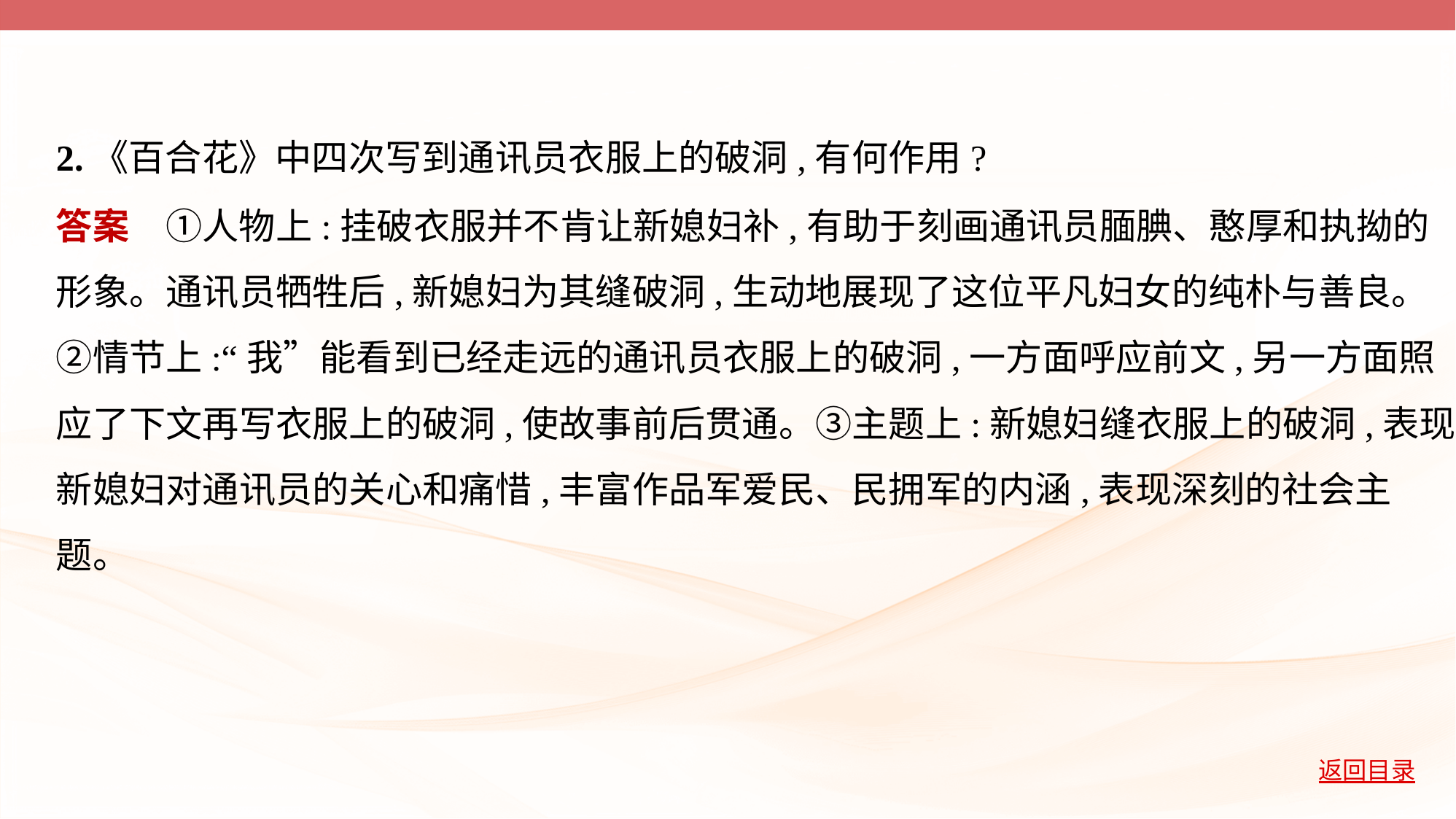

2.《百合花》中四次写到通讯员衣服上的破洞,有何作用?
答案　①人物上:挂破衣服并不肯让新媳妇补,有助于刻画通讯员腼腆、憨厚和执拗的
形象。通讯员牺牲后,新媳妇为其缝破洞,生动地展现了这位平凡妇女的纯朴与善良。
②情节上:“我”能看到已经走远的通讯员衣服上的破洞,一方面呼应前文,另一方面照
应了下文再写衣服上的破洞,使故事前后贯通。③主题上:新媳妇缝衣服上的破洞,表现
新媳妇对通讯员的关心和痛惜,丰富作品军爱民、民拥军的内涵,表现深刻的社会主
题。